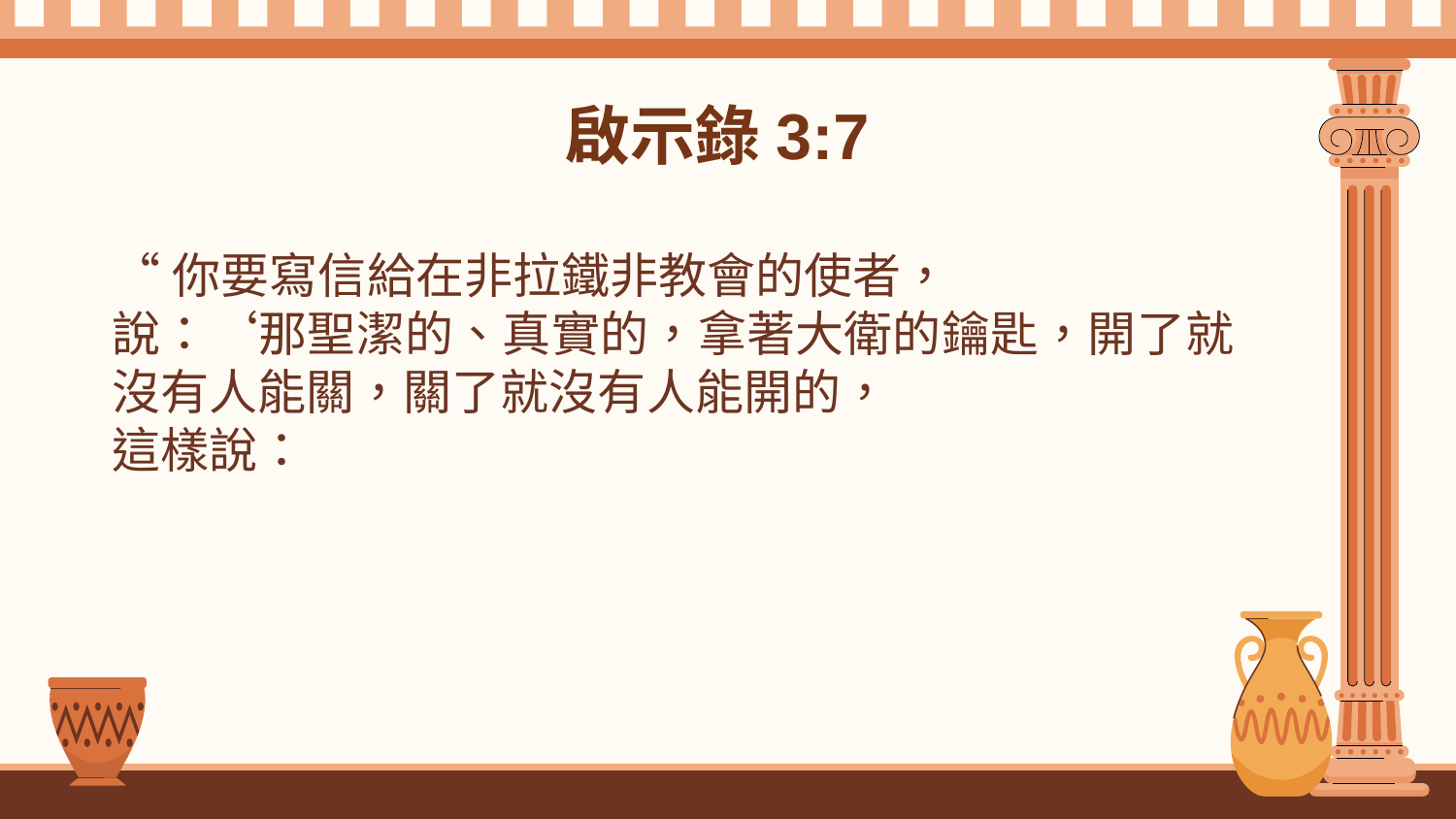

# 啟示錄3:7
“你要寫信給在非拉鐵非教會的使者，
說：‘那聖潔的、真實的，拿著大衛的鑰匙，開了就沒有人能關，關了就沒有人能開的，
這樣說：